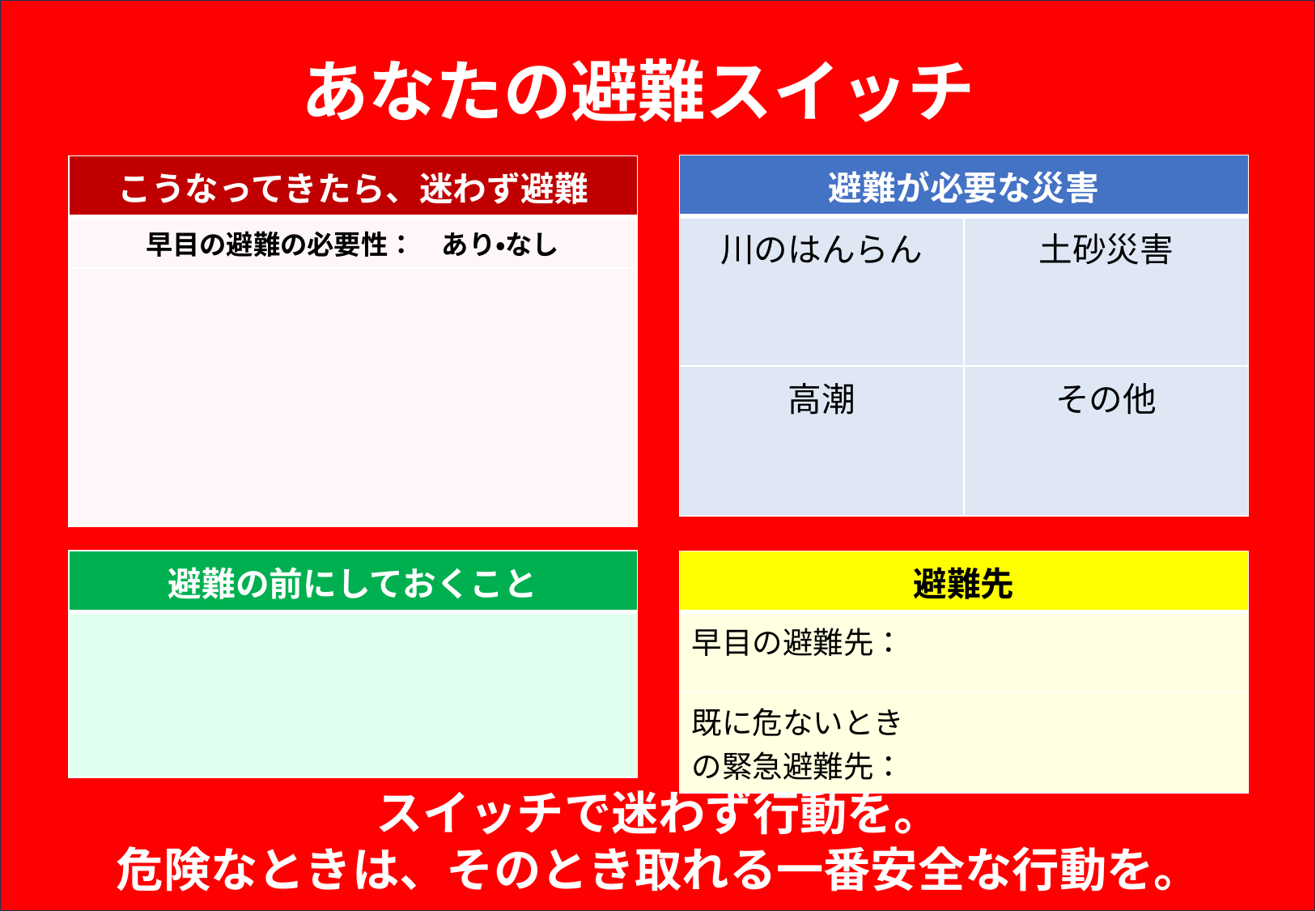

あなたの避難スイッチ
| 避難が必要な災害 |  |
| --- | --- |
| 川のはんらん | 土砂災害 |
| 高潮 | その他 |
| こうなってきたら、迷わず避難 |
| --- |
| 早目の避難の必要性：　あり・なし |
|  |
| 避難の前にしておくこと |
| --- |
|  |
| 避難先 |
| --- |
| 早目の避難先： |
| 既に危ないとき の緊急避難先： |
スイッチで迷わず行動を。
危険なときは、そのとき取れる一番安全な行動を。